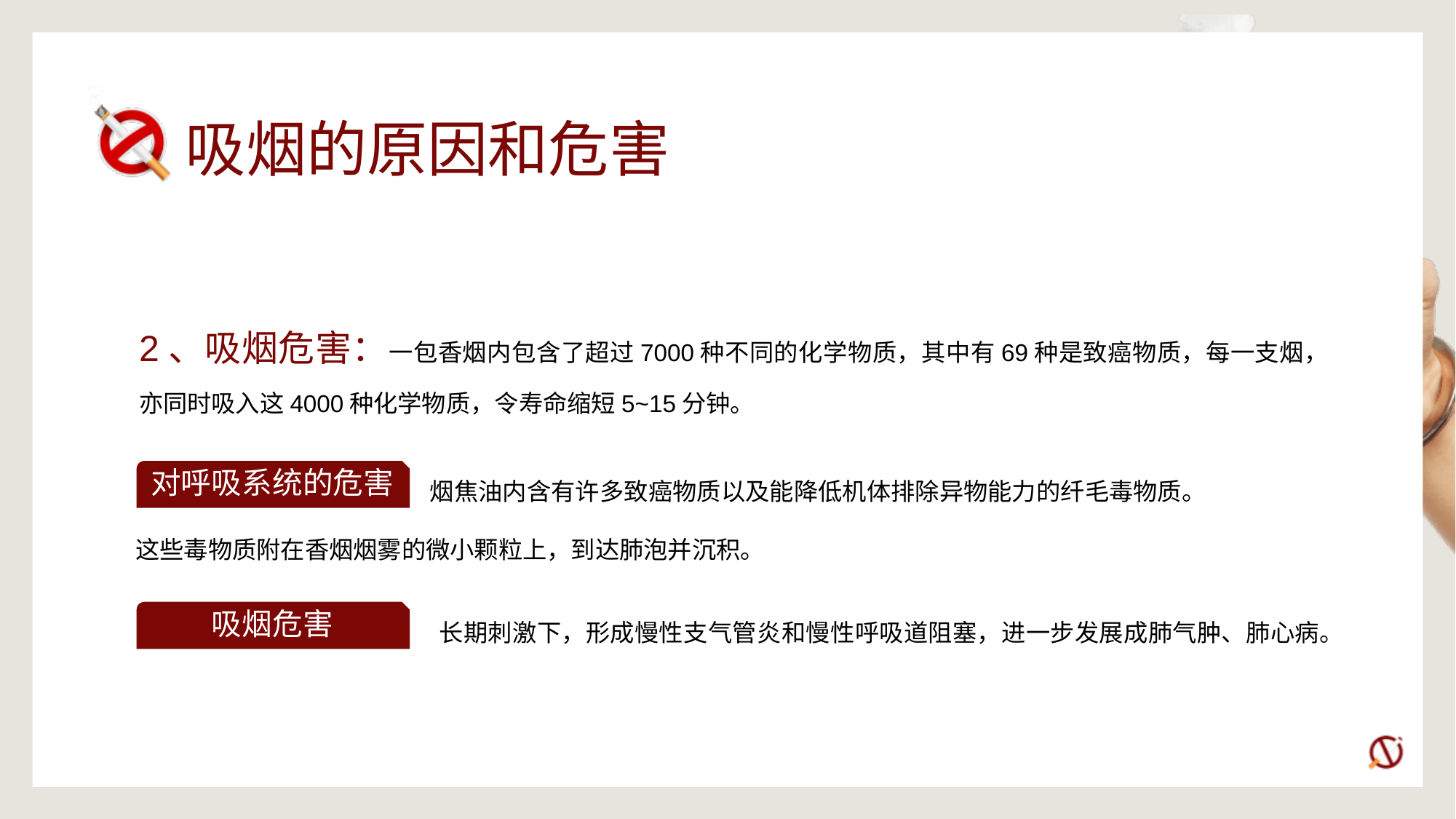

2、吸烟危害：一包香烟内包含了超过7000种不同的化学物质，其中有69种是致癌物质，每一支烟，亦同时吸入这4000种化学物质，令寿命缩短5~15分钟。
                                                    烟焦油内含有许多致癌物质以及能降低机体排除异物能力的纤毛毒物质。
这些毒物质附在香烟烟雾的微小颗粒上，到达肺泡并沉积。
对呼吸系统的危害
                                                    长期刺激下，形成慢性支气管炎和慢性呼吸道阻塞，进一步发展成肺气肿、肺心病。
吸烟危害